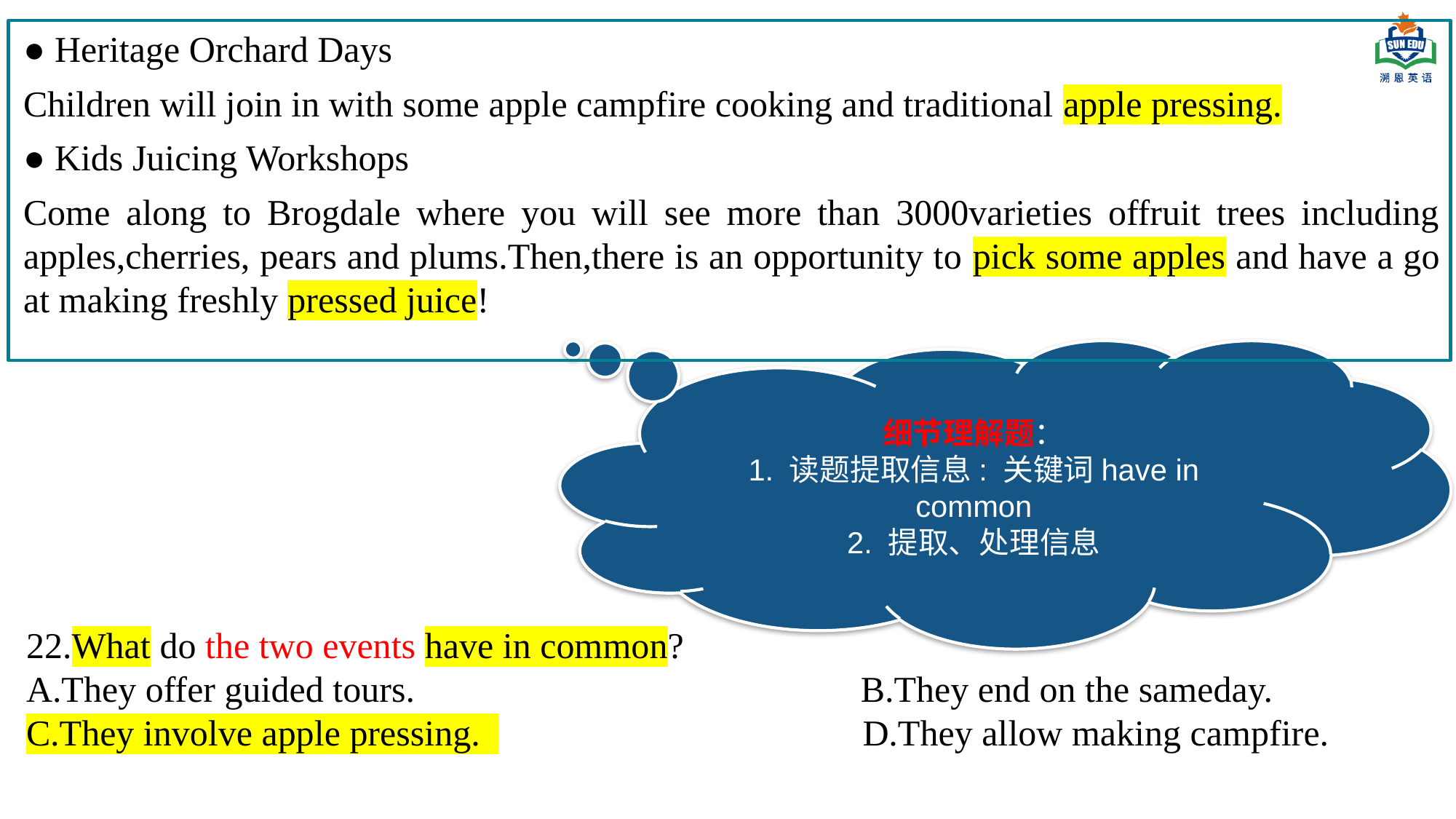

● Heritage Orchard Days
Children will join in with some apple campfire cooking and traditional apple pressing.
● Kids Juicing Workshops
Come along to Brogdale where you will see more than 3000varieties offruit trees including apples,cherries, pears and plums.Then,there is an opportunity to pick some apples and have a go at making freshly pressed juice!
细节理解题：
1. 读题提取信息: 关键词have in common
2. 提取、处理信息
22.What do the two events have in common?
A.They offer guided tours.                                                 B.They end on the sameday.
C.They involve apple pressing.                                          D.They allow making campfire.